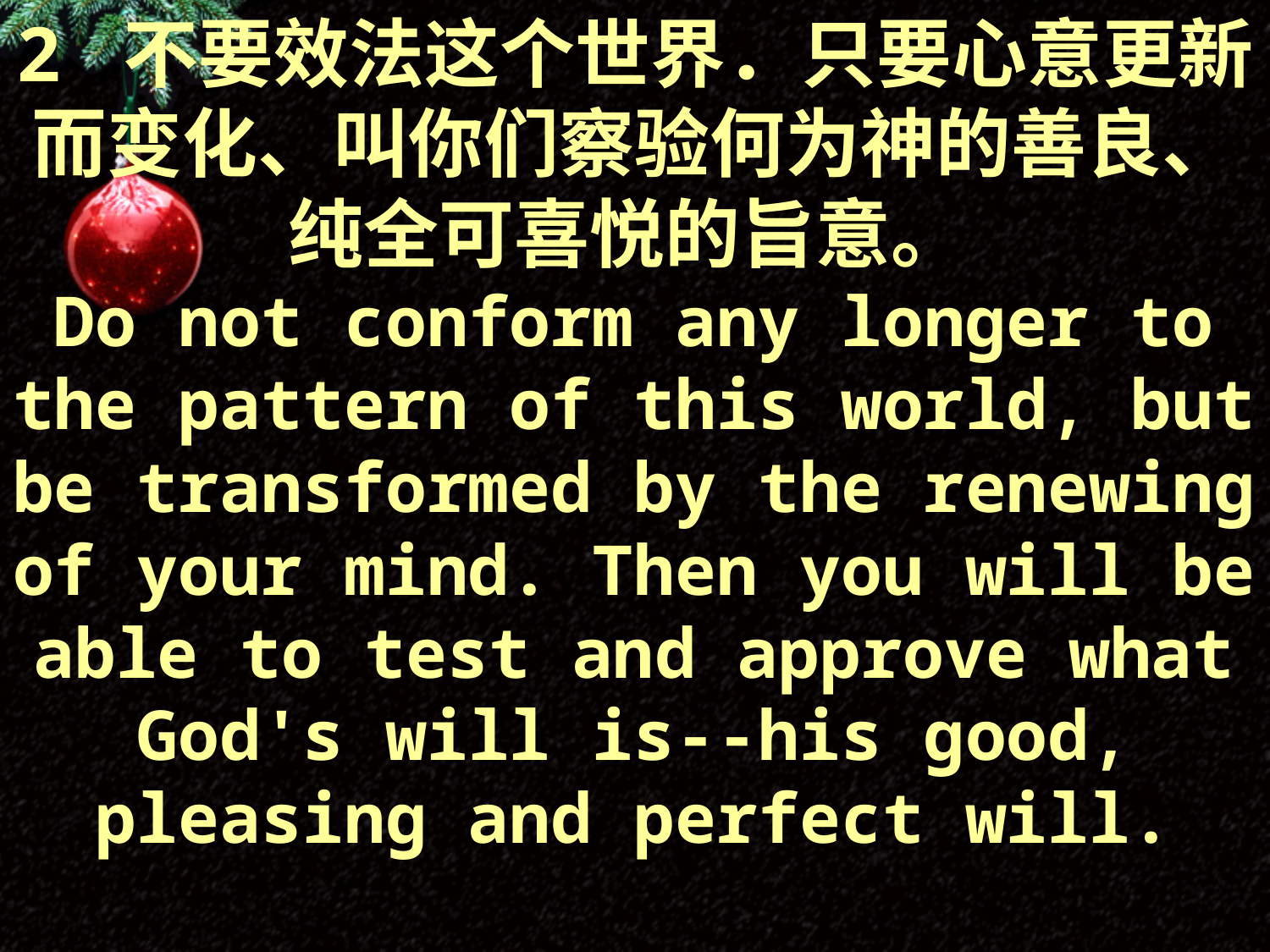

2 不要效法这个世界．只要心意更新而变化、叫你们察验何为神的善良、纯全可喜悦的旨意。
Do not conform any longer to the pattern of this world, but be transformed by the renewing of your mind. Then you will be able to test and approve what God's will is--his good, pleasing and perfect will.